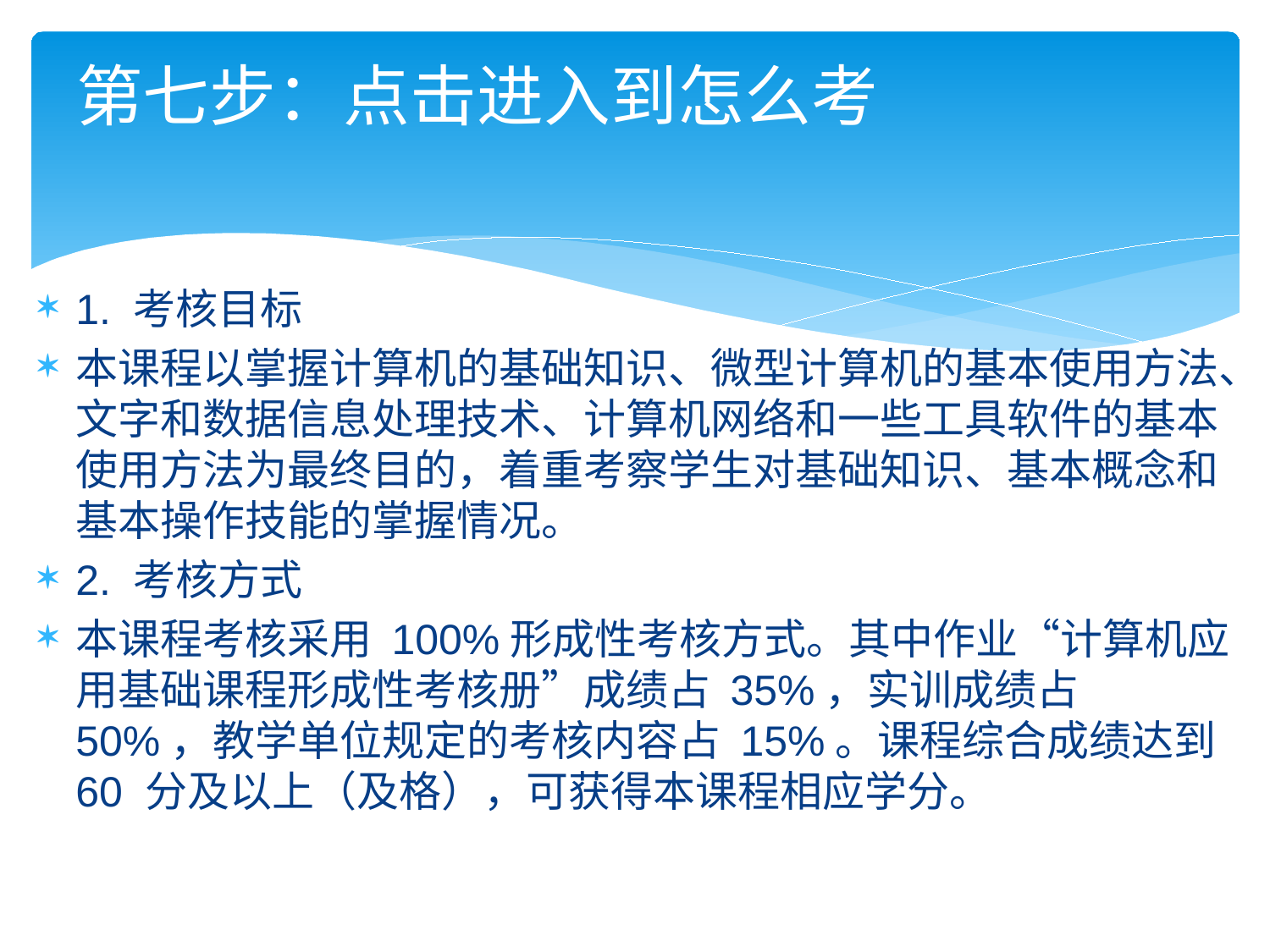

# 第七步：点击进入到怎么考
1. 考核目标
本课程以掌握计算机的基础知识、微型计算机的基本使用方法、文字和数据信息处理技术、计算机网络和一些工具软件的基本使用方法为最终目的，着重考察学生对基础知识、基本概念和基本操作技能的掌握情况。
2. 考核方式
本课程考核采用 100%形成性考核方式。其中作业“计算机应用基础课程形成性考核册”成绩占 35%，实训成绩占 50%，教学单位规定的考核内容占 15%。课程综合成绩达到 60 分及以上（及格），可获得本课程相应学分。